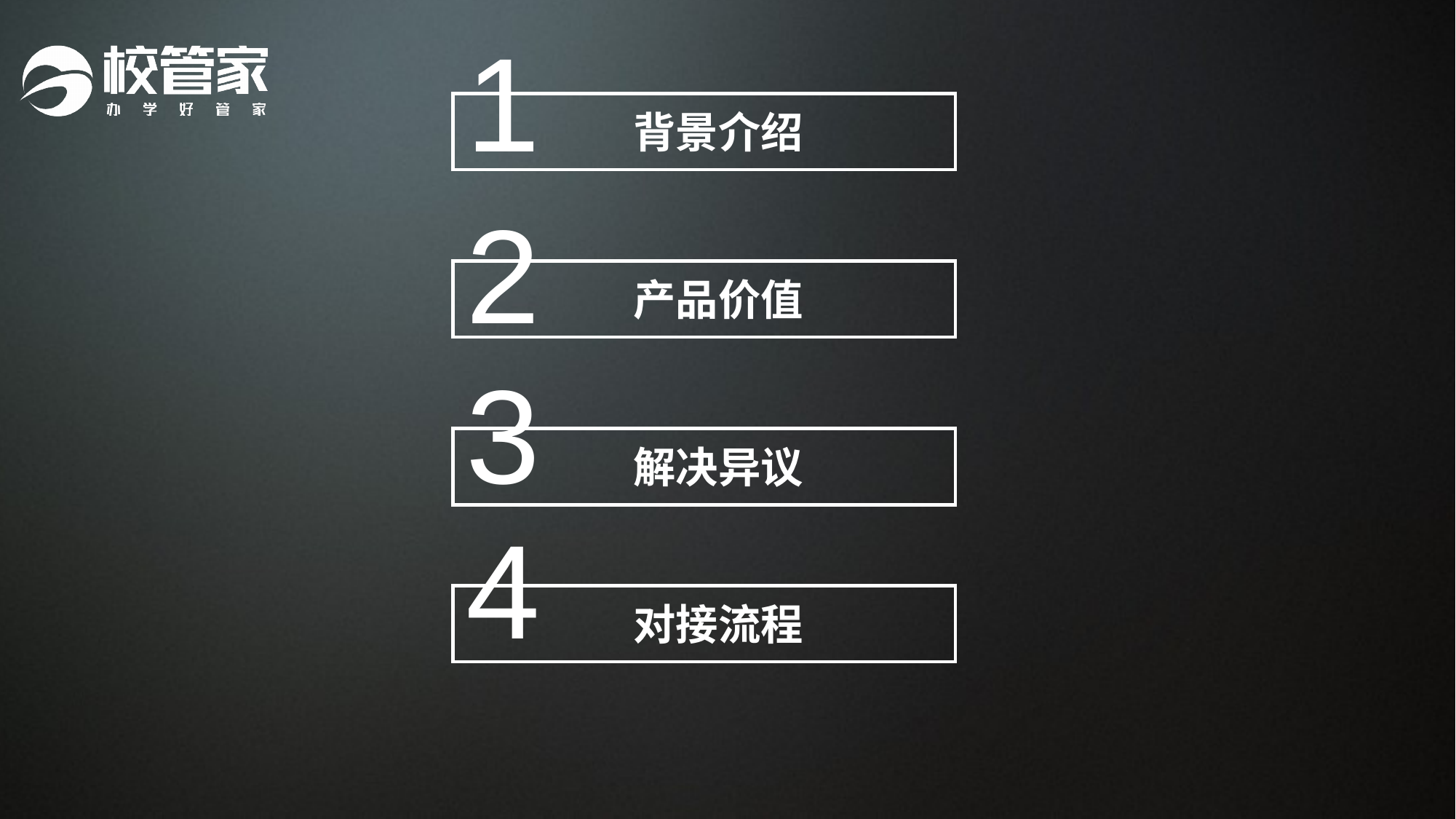

1

背景介绍
2

产品价值
3

解决异议
4

对接流程